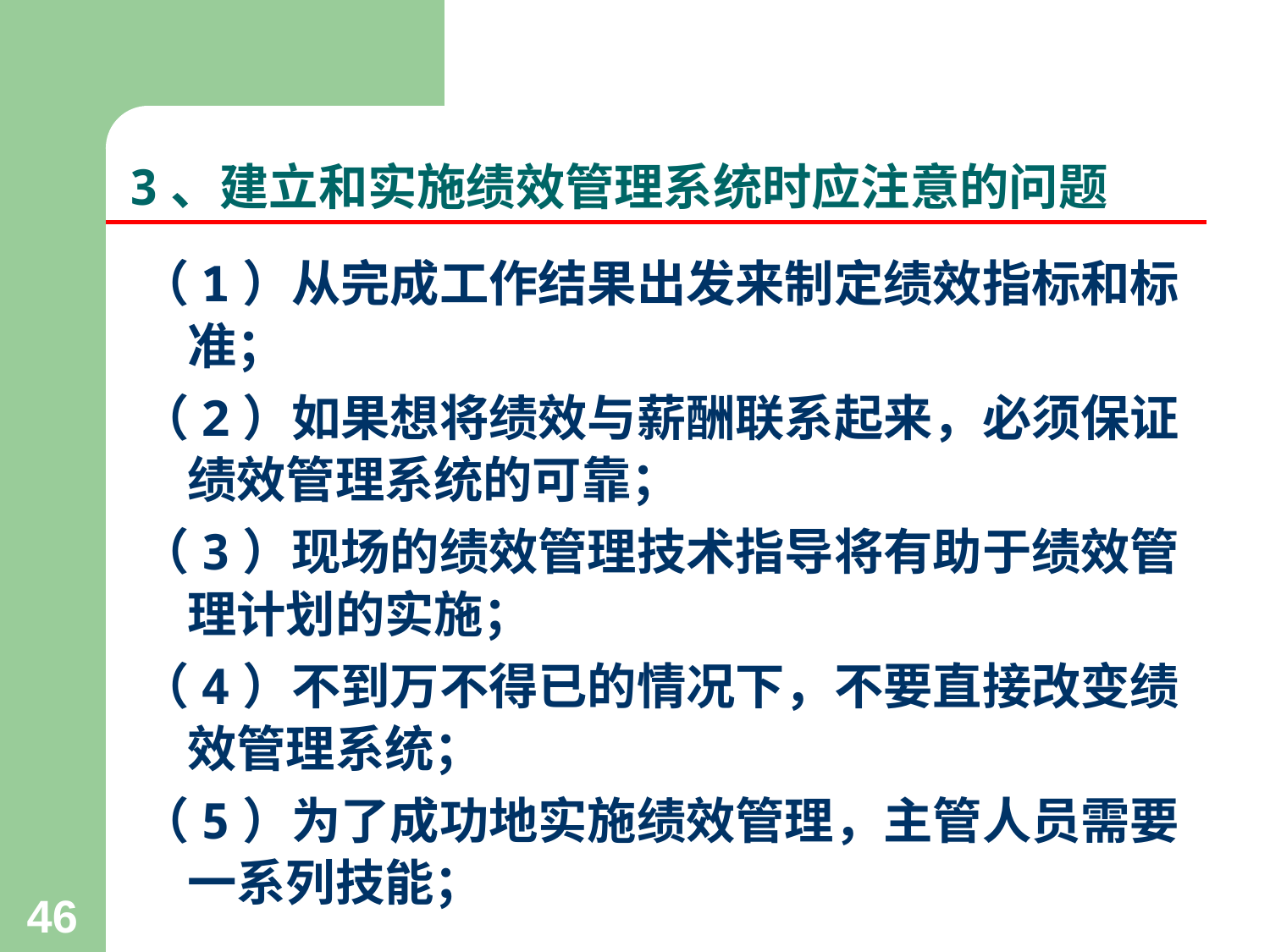

3、建立和实施绩效管理系统时应注意的问题
（1）从完成工作结果出发来制定绩效指标和标准；
（2）如果想将绩效与薪酬联系起来，必须保证绩效管理系统的可靠；
（3）现场的绩效管理技术指导将有助于绩效管理计划的实施；
（4）不到万不得已的情况下，不要直接改变绩效管理系统；
（5）为了成功地实施绩效管理，主管人员需要一系列技能；
# 46